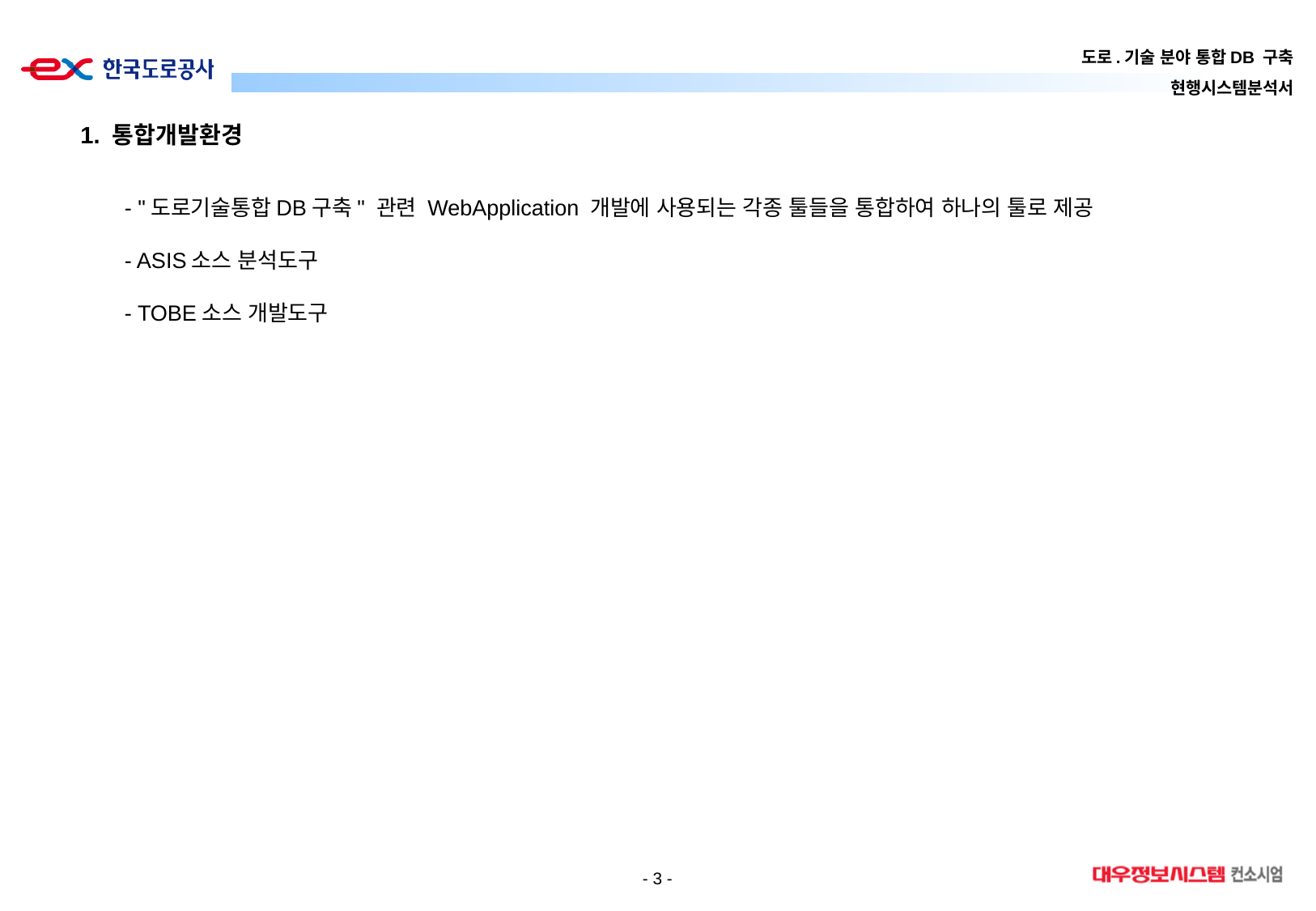

1. 통합개발환경
- "도로기술통합DB구축" 관련 WebApplication 개발에 사용되는 각종 툴들을 통합하여 하나의 툴로 제공

- ASIS소스 분석도구

- TOBE소스 개발도구